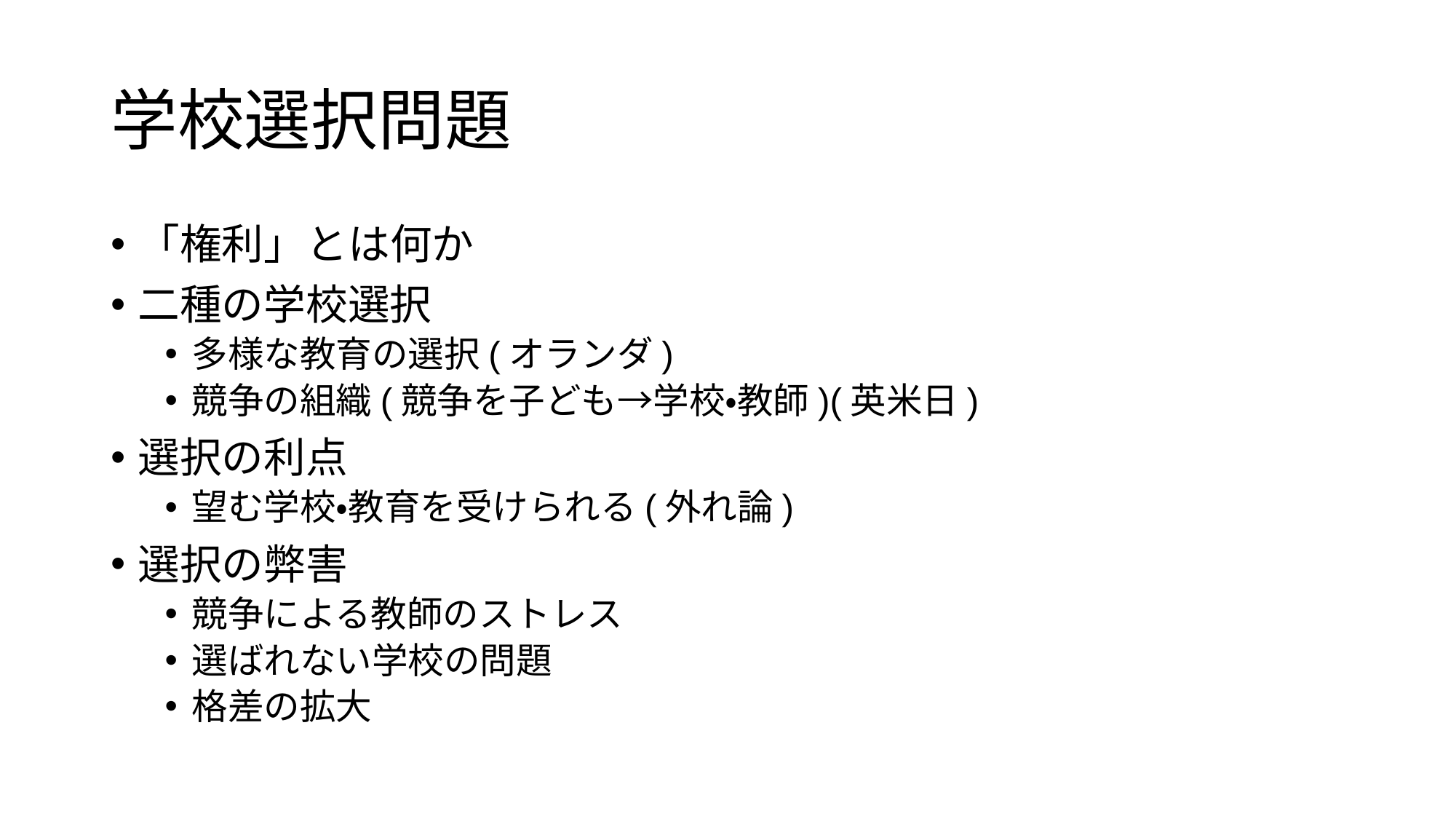

# 学校選択問題
「権利」とは何か
二種の学校選択
多様な教育の選択(オランダ)
競争の組織(競争を子ども→学校・教師)(英米日)
選択の利点
望む学校・教育を受けられる(外れ論)
選択の弊害
競争による教師のストレス
選ばれない学校の問題
格差の拡大